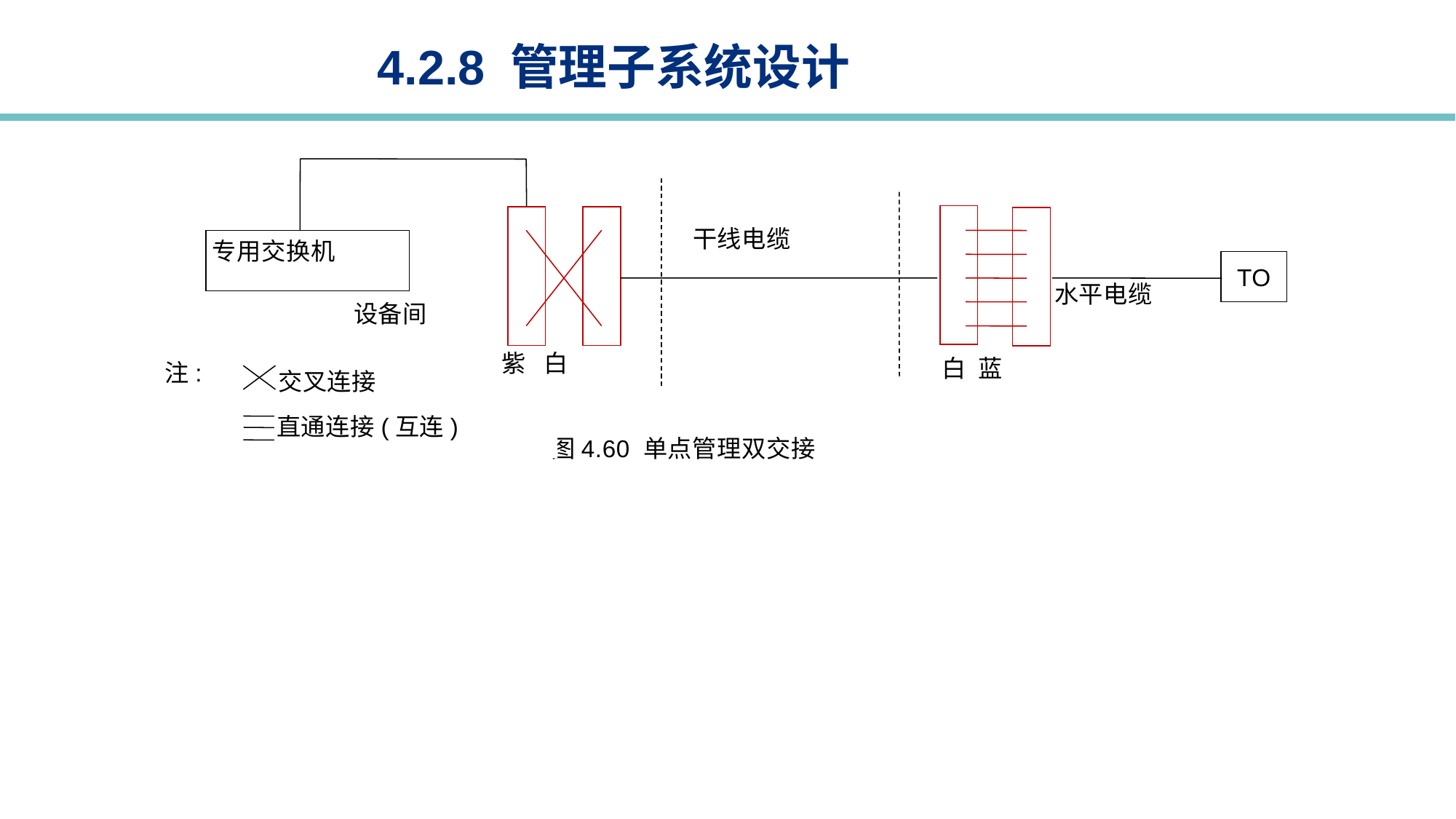

4.2.8 管理子系统设计

干线电缆
专用交换机
TO
水平电缆
设备间
紫   白
白  蓝
注:
交叉连接
直通连接(互连)
图4.60 单点管理双交接